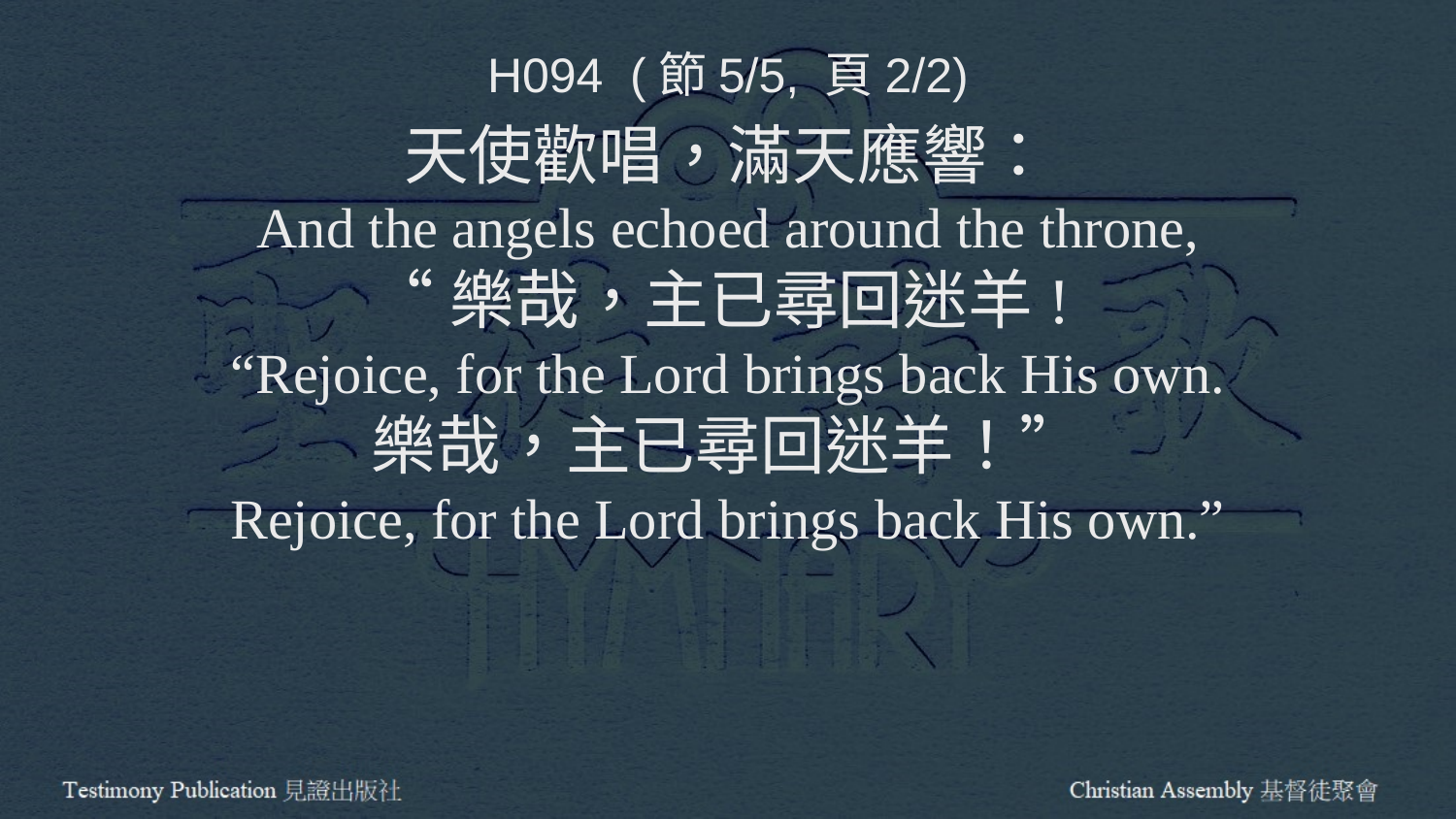

H094  (節5/5, 頁2/2)
天使歡唱，滿天應響：
And the angels echoed around the throne,
“樂哉，主已尋回迷羊!
“Rejoice, for the Lord brings back His own.
樂哉，主已尋回迷羊！”
Rejoice, for the Lord brings back His own.”